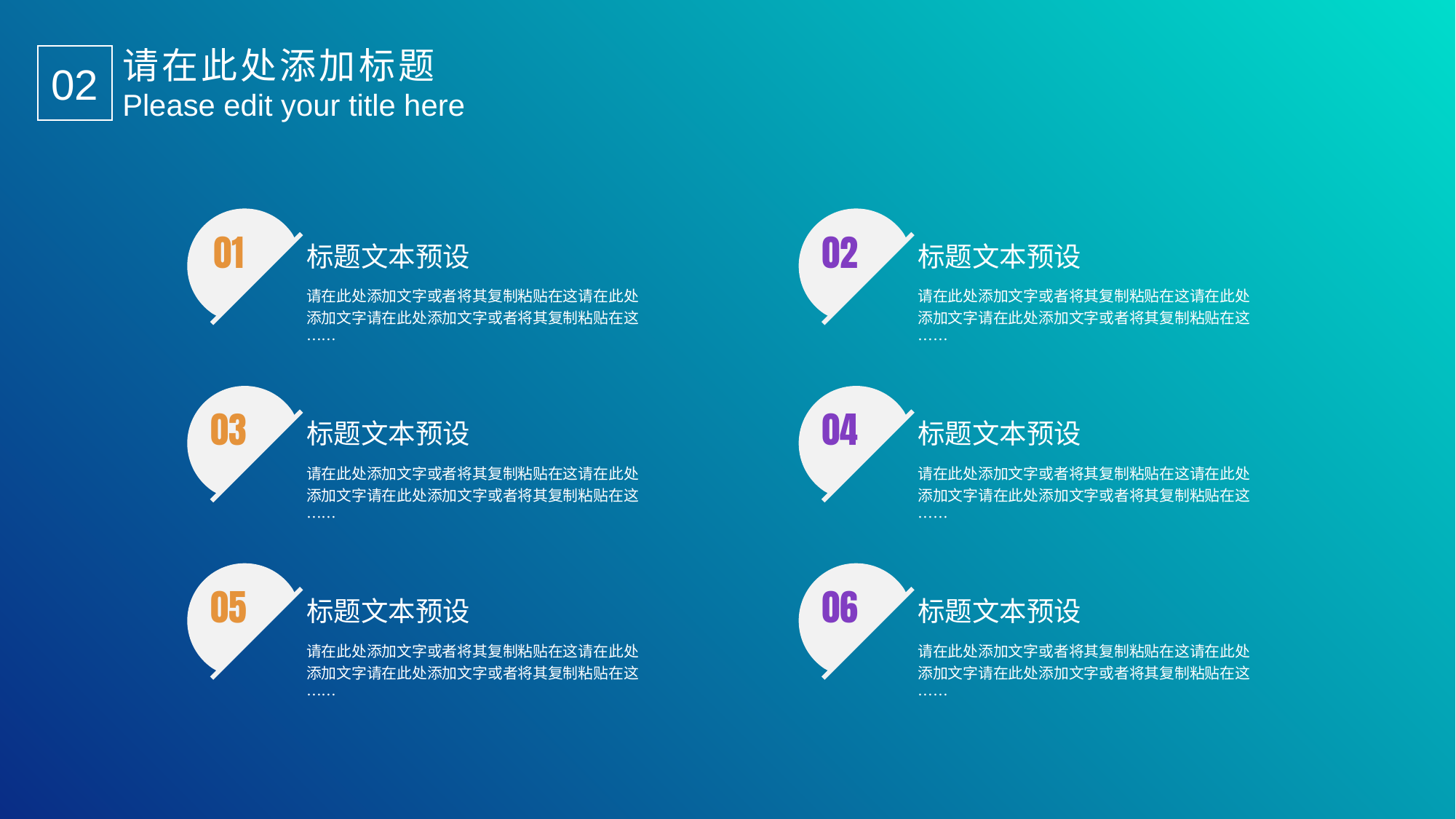

请在此处添加标题
Please edit your title here
02

01
标题文本预设
请在此处添加文字或者将其复制粘贴在这请在此处添加文字请在此处添加文字或者将其复制粘贴在这……

02
标题文本预设
请在此处添加文字或者将其复制粘贴在这请在此处添加文字请在此处添加文字或者将其复制粘贴在这……

03
标题文本预设
请在此处添加文字或者将其复制粘贴在这请在此处添加文字请在此处添加文字或者将其复制粘贴在这……

04
标题文本预设
请在此处添加文字或者将其复制粘贴在这请在此处添加文字请在此处添加文字或者将其复制粘贴在这……

05
标题文本预设
请在此处添加文字或者将其复制粘贴在这请在此处添加文字请在此处添加文字或者将其复制粘贴在这……

06
标题文本预设
请在此处添加文字或者将其复制粘贴在这请在此处添加文字请在此处添加文字或者将其复制粘贴在这……